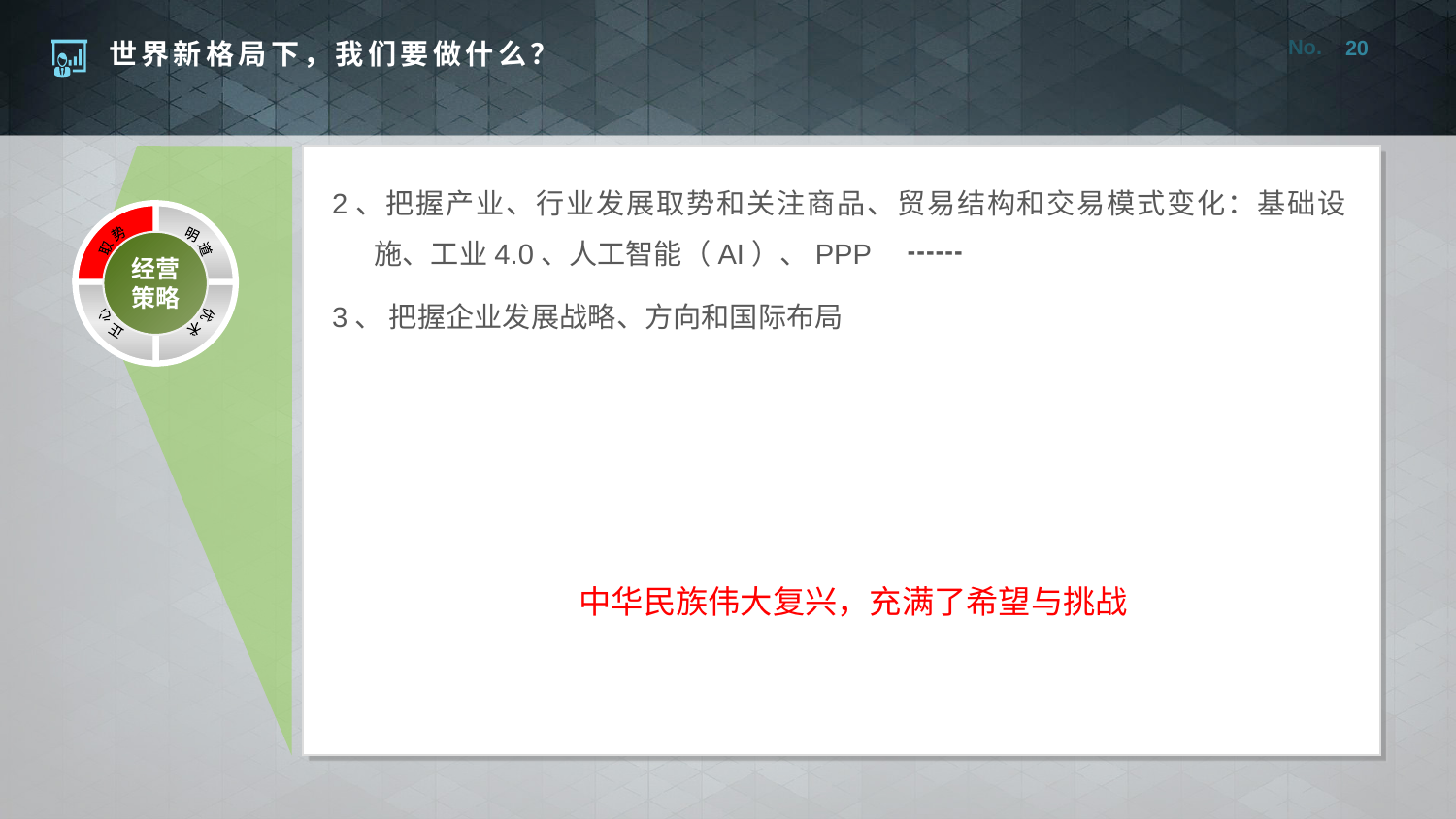

20

2、把握产业、行业发展取势和关注商品、贸易结构和交易模式变化：基础设施、工业4.0、人工智能（AI）、PPP　┅┅
3、 把握企业发展战略、方向和国际布局

取  势
明  道
经营
策略
优  术
正  心
中华民族伟大复兴，充满了希望与挑战